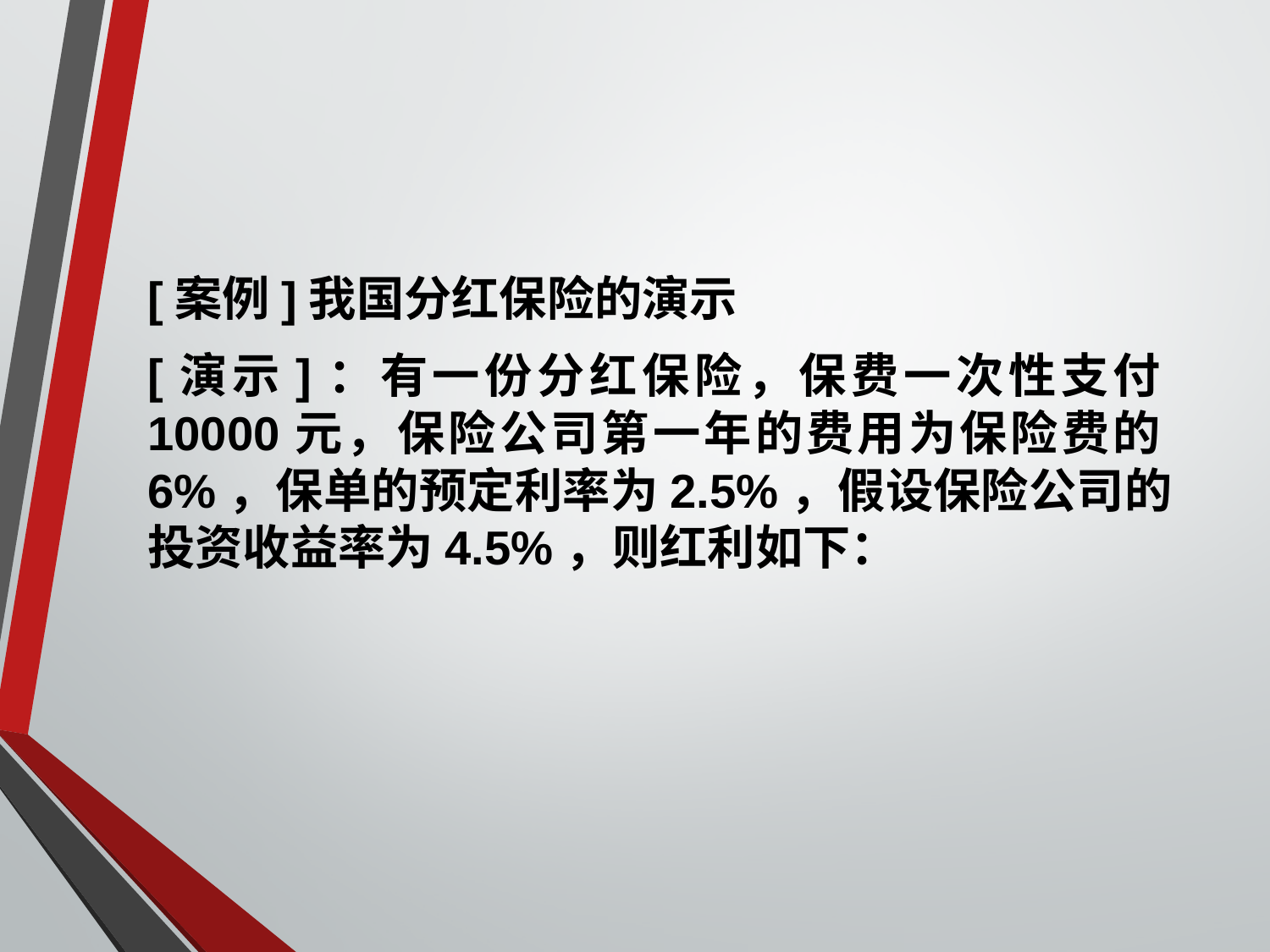

[案例]我国分红保险的演示
[演示]：有一份分红保险，保费一次性支付10000元，保险公司第一年的费用为保险费的6%，保单的预定利率为2.5%，假设保险公司的投资收益率为4.5%，则红利如下：